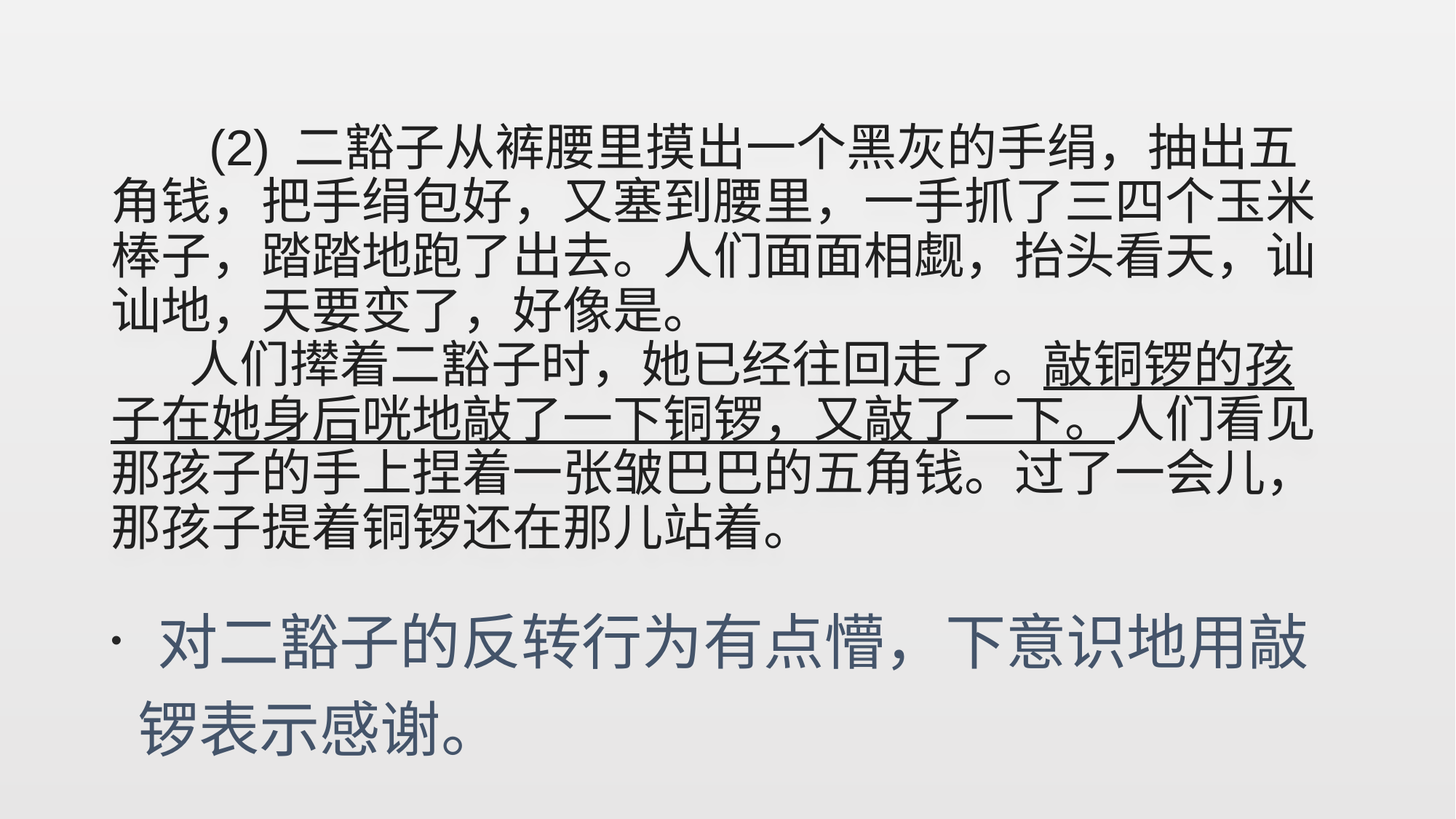

# (2) 二豁子从裤腰里摸出一个黑灰的手绢，抽出五角钱，把手绢包好，又塞到腰里，一手抓了三四个玉米棒子，踏踏地跑了出去。人们面面相觑，抬头看天，讪讪地，天要变了，好像是。 人们撵着二豁子时，她已经往回走了。敲铜锣的孩子在她身后咣地敲了一下铜锣，又敲了一下。人们看见那孩子的手上捏着一张皱巴巴的五角钱。过了一会儿，那孩子提着铜锣还在那儿站着。
 对二豁子的反转行为有点懵，下意识地用敲锣表示感谢。